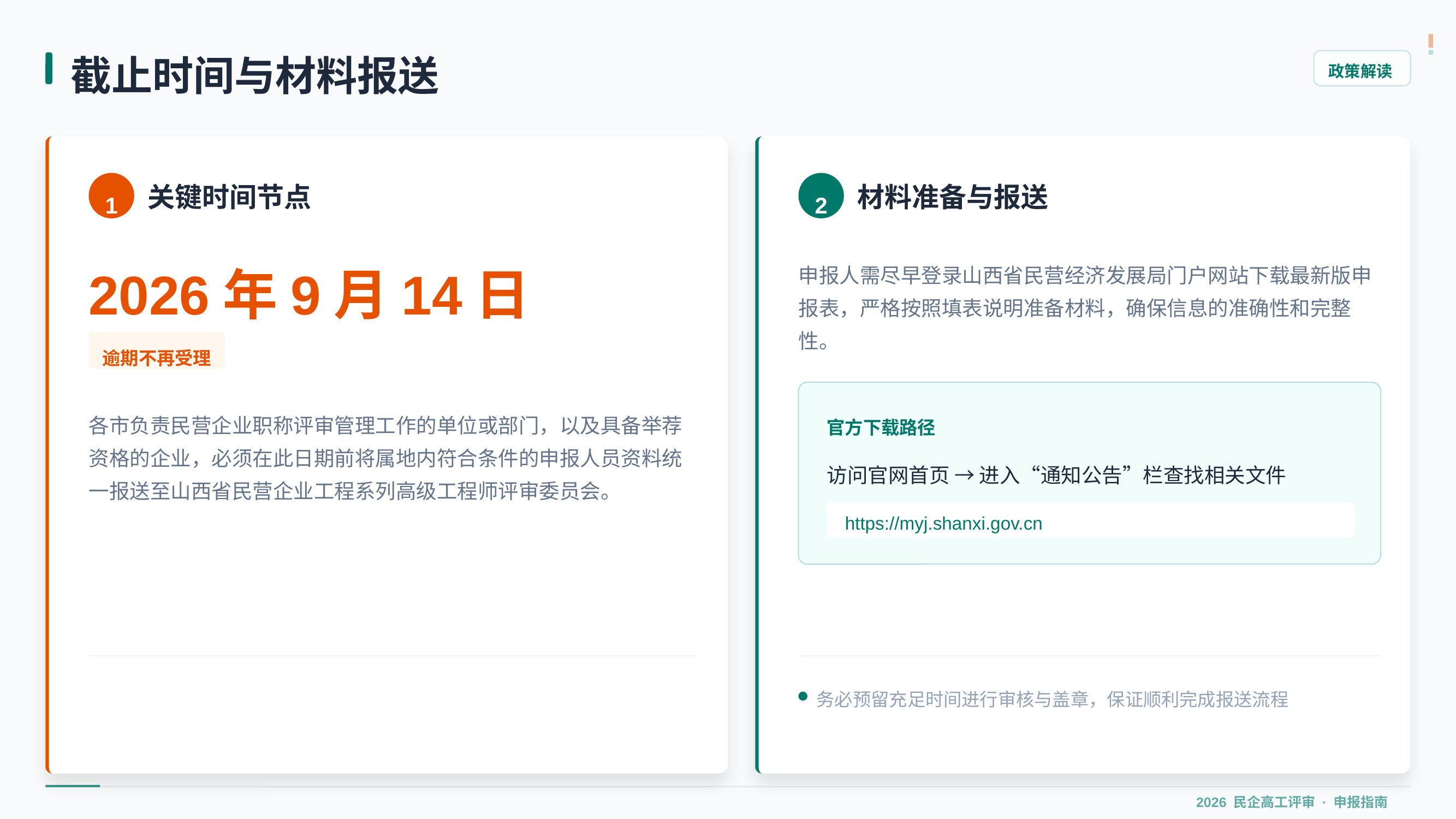

截止时间与材料报送

政策解读

1
2
关键时间节点
材料准备与报送
2026年9月14日
申报人需尽早登录山西省民营经济发展局门户网站下载最新版申报表，严格按照填表说明准备材料，确保信息的准确性和完整性。
逾期不再受理

各市负责民营企业职称评审管理工作的单位或部门，以及具备举荐资格的企业，必须在此日期前将属地内符合条件的申报人员资料统一报送至山西省民营企业工程系列高级工程师评审委员会。
官方下载路径
访问官网首页 → 进入“通知公告”栏查找相关文件

https://myj.shanxi.gov.cn

务必预留充足时间进行审核与盖章，保证顺利完成报送流程

# 2026 民企高工评审 · 申报指南